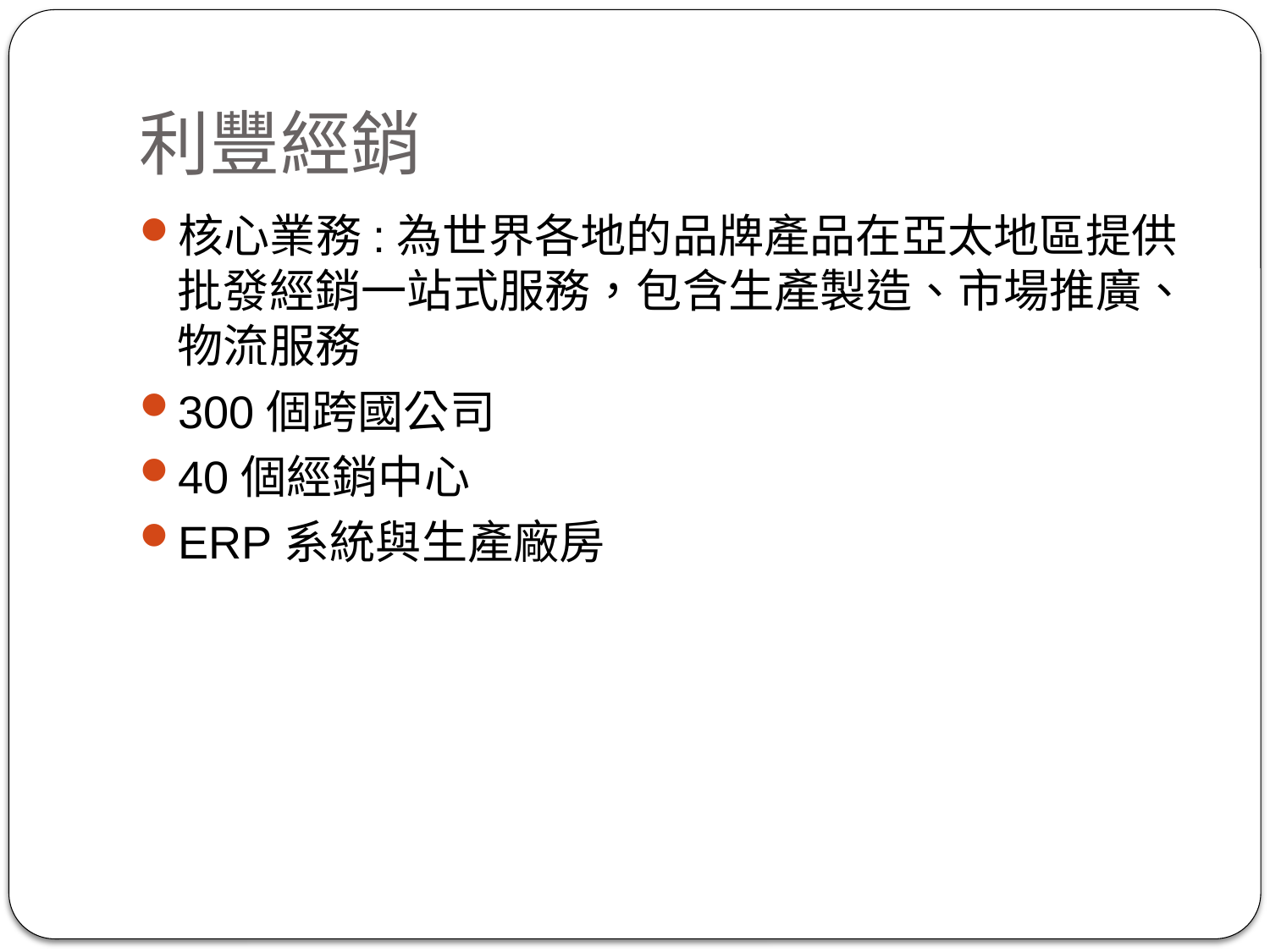

# 利豐經銷
核心業務:為世界各地的品牌產品在亞太地區提供批發經銷一站式服務，包含生產製造、市場推廣、物流服務
300個跨國公司
40個經銷中心
ERP系統與生產廠房